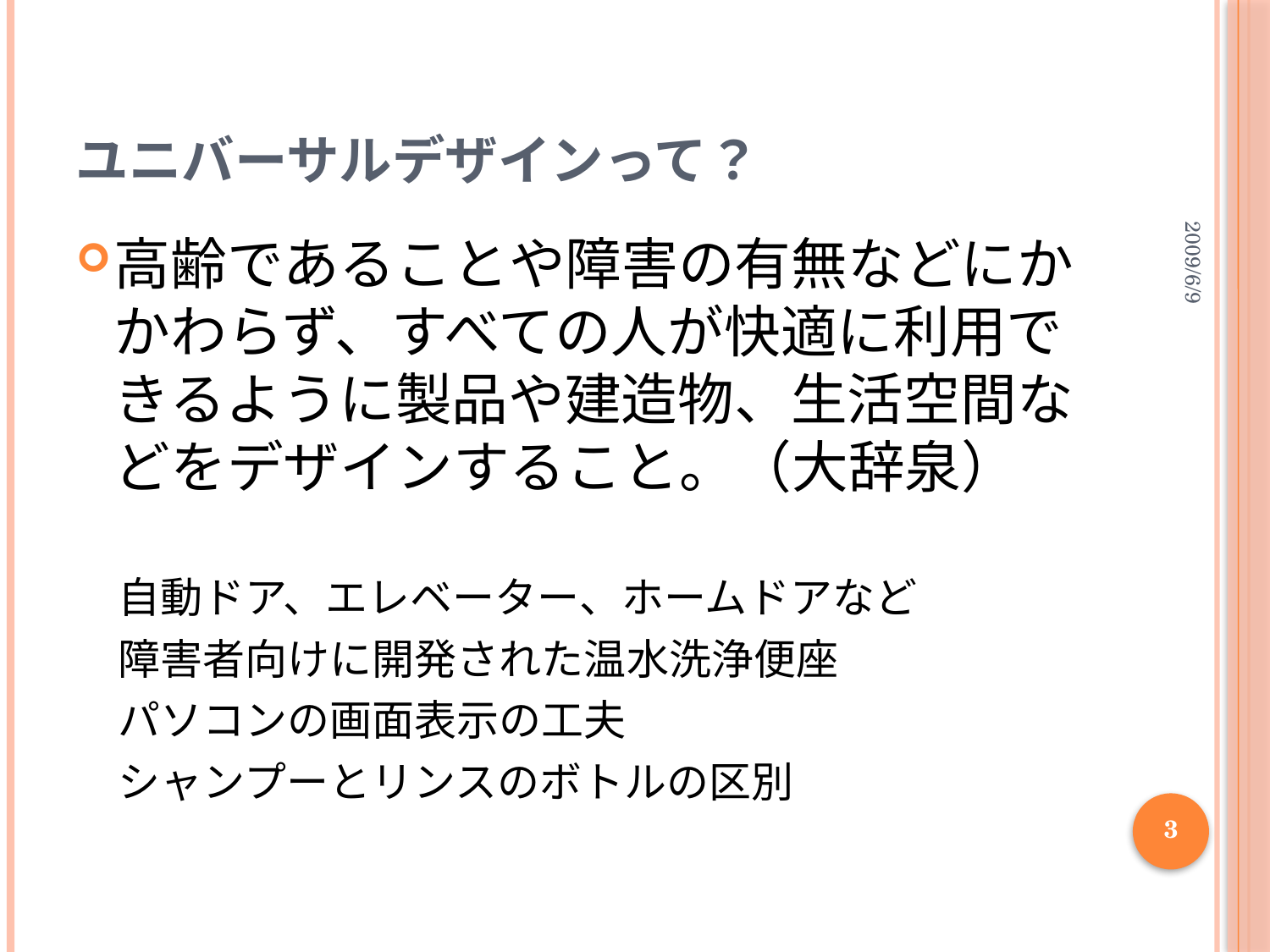

# ユニバーサルデザインって？
2009/6/9
高齢であることや障害の有無などにかかわらず、すべての人が快適に利用できるように製品や建造物、生活空間などをデザインすること。（大辞泉）

　自動ドア、エレベーター、ホームドアなど
　障害者向けに開発された温水洗浄便座
　パソコンの画面表示の工夫
　シャンプーとリンスのボトルの区別
3